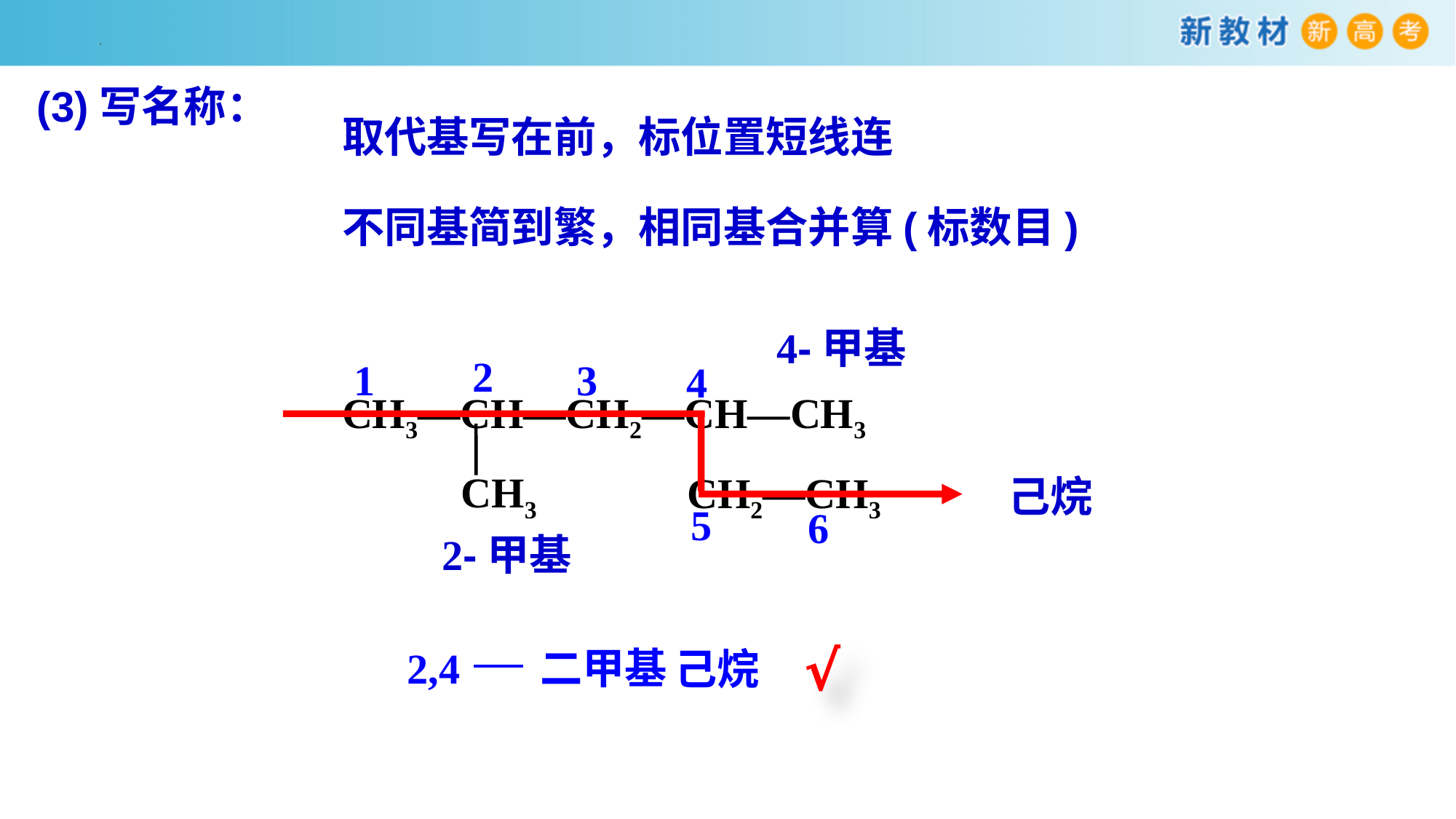

(3)写名称：
取代基写在前，标位置短线连
不同基简到繁，相同基合并算(标数目)
   4-甲基
2
3
1
4
CH3—CH—CH2—CH—CH3

CH3
CH2—CH3

己烷
5

6
2-甲基
√
2,4
二甲基
己烷